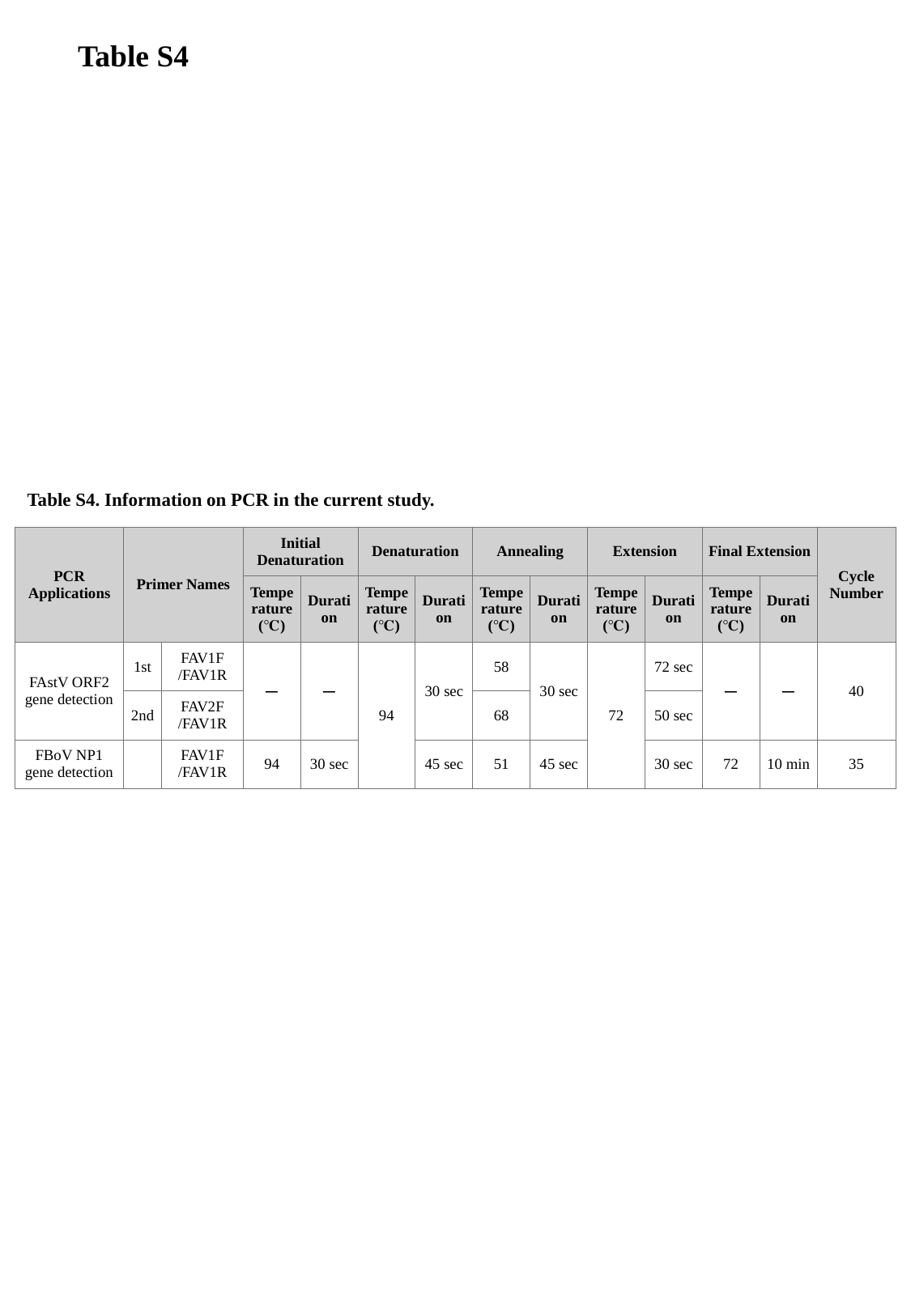

Table S4
Table S4. Information on PCR in the current study.
| PCR Applications | Primer Names |  | Initial Denaturation |  | Denaturation |  | Annealing |  | Extension |  | Final Extension |  | Cycle Number |
| --- | --- | --- | --- | --- | --- | --- | --- | --- | --- | --- | --- | --- | --- |
|  |  |  | Temperature (℃) | Duration | Temperature (℃) | Duration | Temperature (℃) | Duration | Temperature (℃) | Duration | Temperature (℃) | Duration |  |
| FAstV ORF2 gene detection | 1st | FAV1F /FAV1R | ー | ー | 94 | 30 sec | 58 | 30 sec | 72 | 72 sec | ー | ー | 40 |
|  | 2nd | FAV2F /FAV1R |  |  |  |  | 68 |  |  | 50 sec |  |  |  |
| FBoV NP1 gene detection |  | FAV1F /FAV1R | 94 | 30 sec |  | 45 sec | 51 | 45 sec |  | 30 sec | 72 | 10 min | 35 |